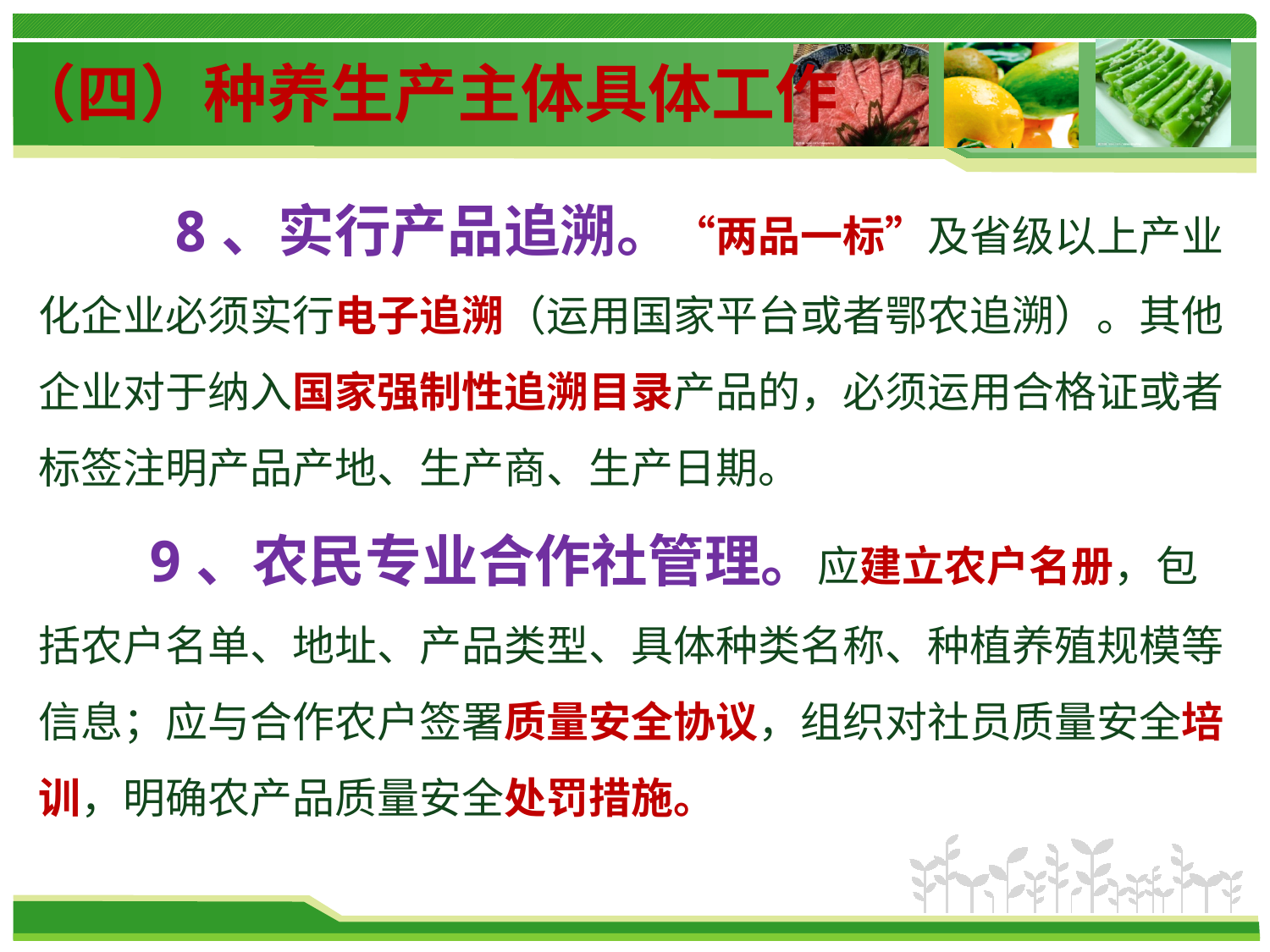

（四）种养生产主体具体工作
     8、实行产品追溯。“两品一标”及省级以上产业化企业必须实行电子追溯（运用国家平台或者鄂农追溯）。其他企业对于纳入国家强制性追溯目录产品的，必须运用合格证或者标签注明产品产地、生产商、生产日期。
    9、农民专业合作社管理。应建立农户名册，包括农户名单、地址、产品类型、具体种类名称、种植养殖规模等信息；应与合作农户签署质量安全协议，组织对社员质量安全培训，明确农产品质量安全处罚措施。